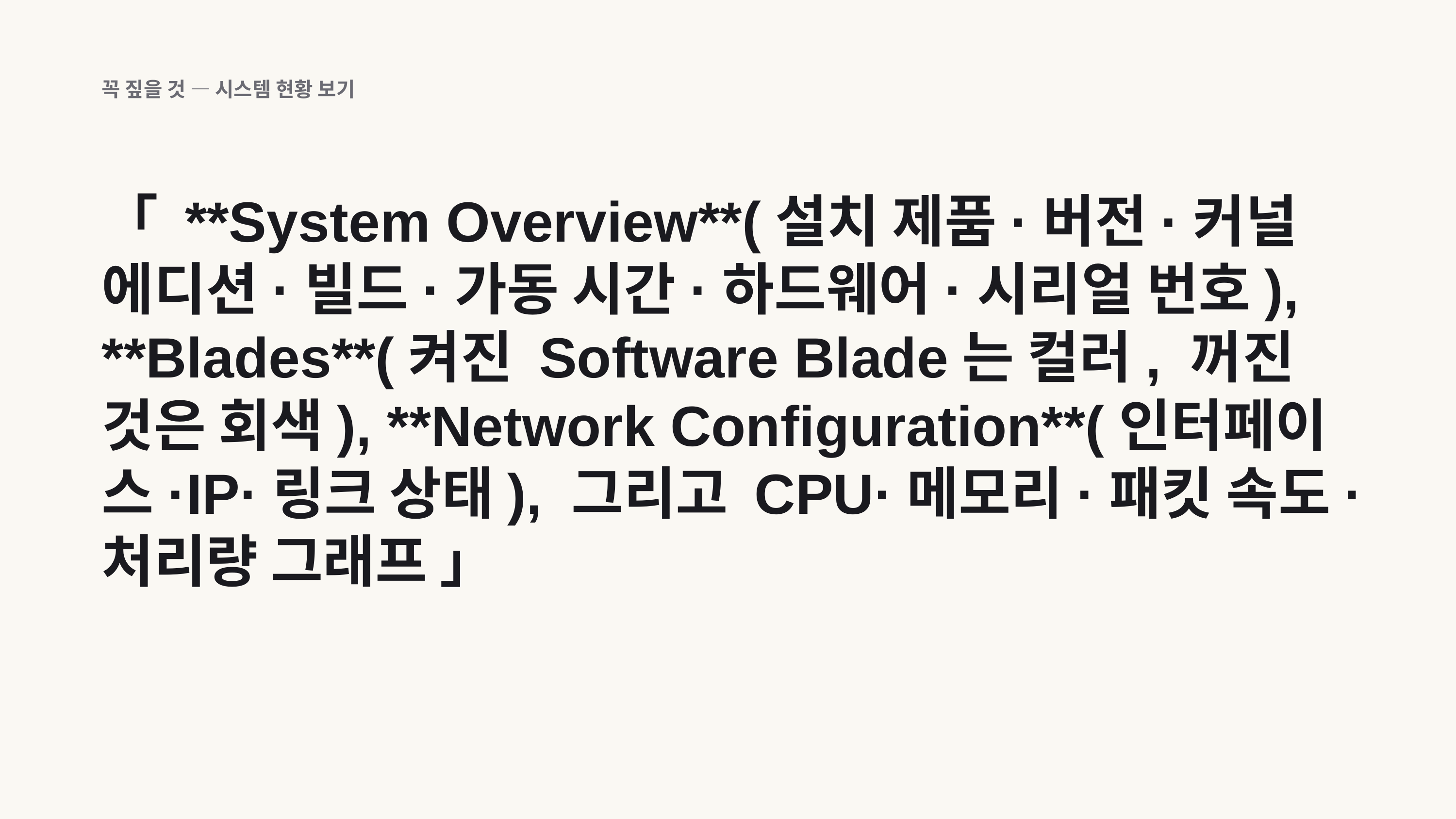

꼭 짚을 것 — 시스템 현황 보기
「 **System Overview**(설치 제품·버전·커널 에디션·빌드·가동 시간·하드웨어·시리얼 번호), **Blades**(켜진 Software Blade는 컬러, 꺼진 것은 회색), **Network Configuration**(인터페이스·IP·링크 상태), 그리고 CPU·메모리·패킷 속도·처리량 그래프 」